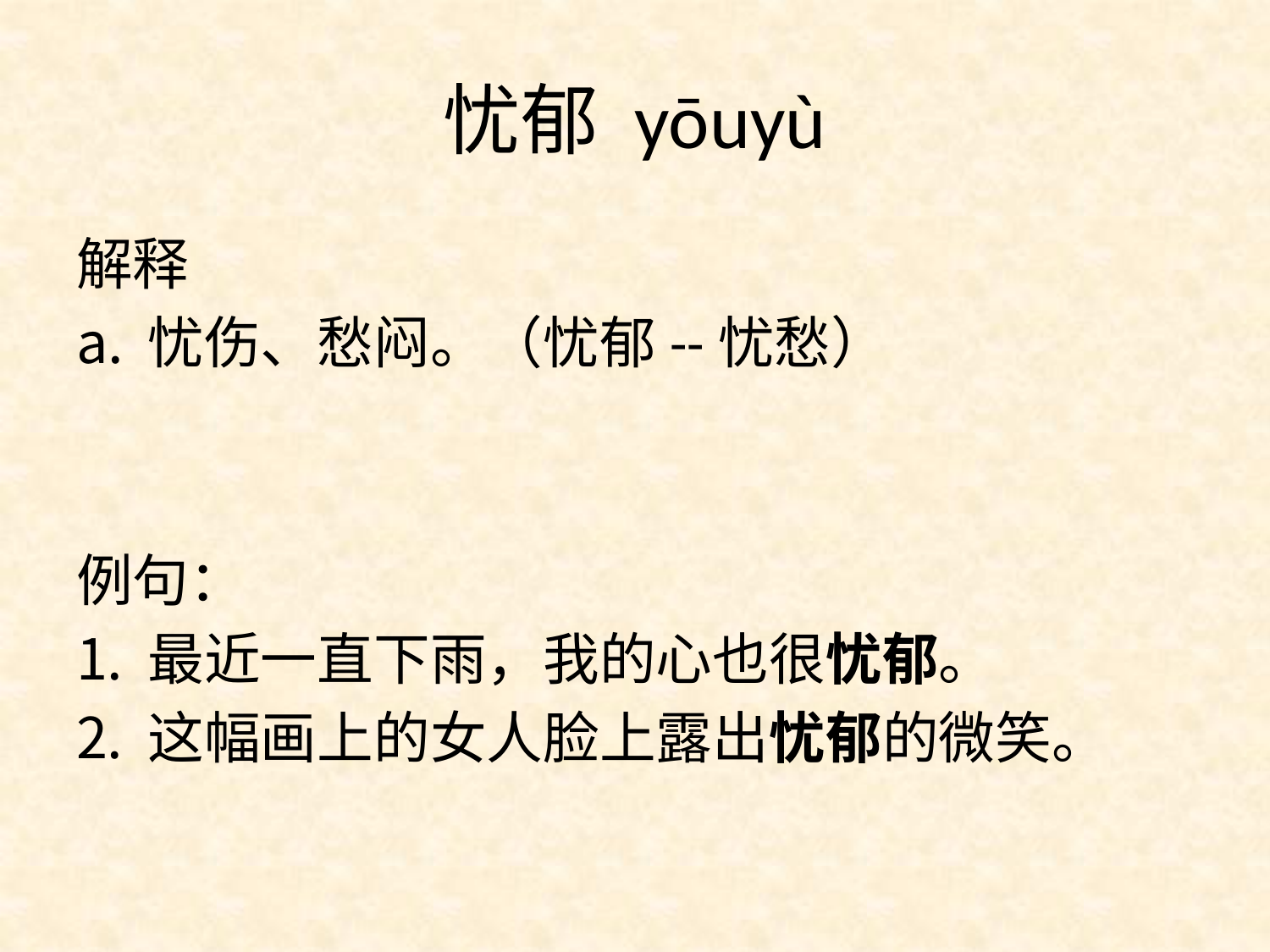

# 忧郁 yōuyù
解释
忧伤、愁闷。（忧郁--忧愁）

例句：
最近一直下雨，我的心也很忧郁。
这幅画上的女人脸上露出忧郁的微笑。